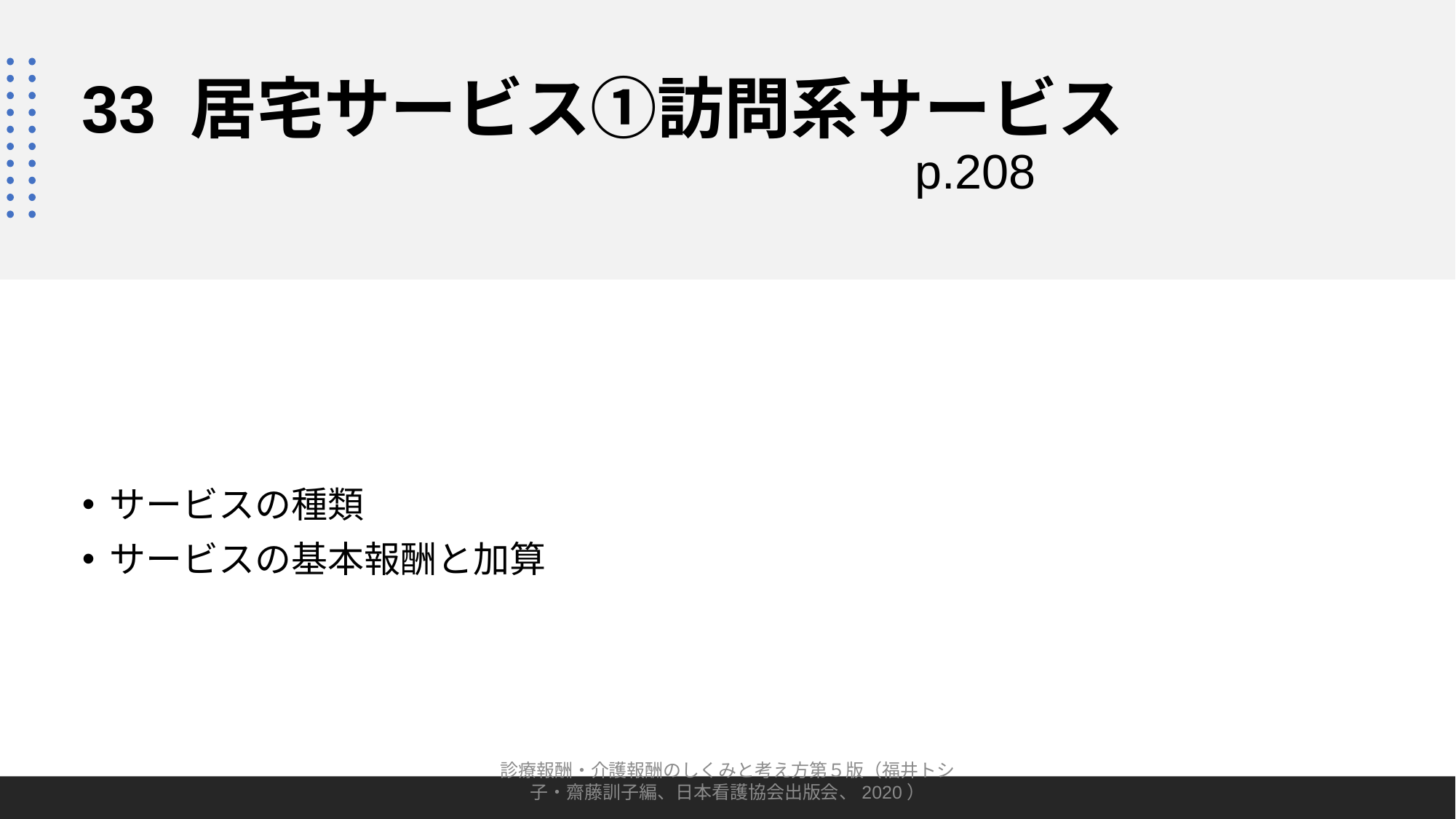

# 33 居宅サービス①訪問系サービス p.208

サービスの種類
サービスの基本報酬と加算
診療報酬・介護報酬のしくみと考え方第５版（福井トシ子・齋藤訓子編、日本看護協会出版会、2020）